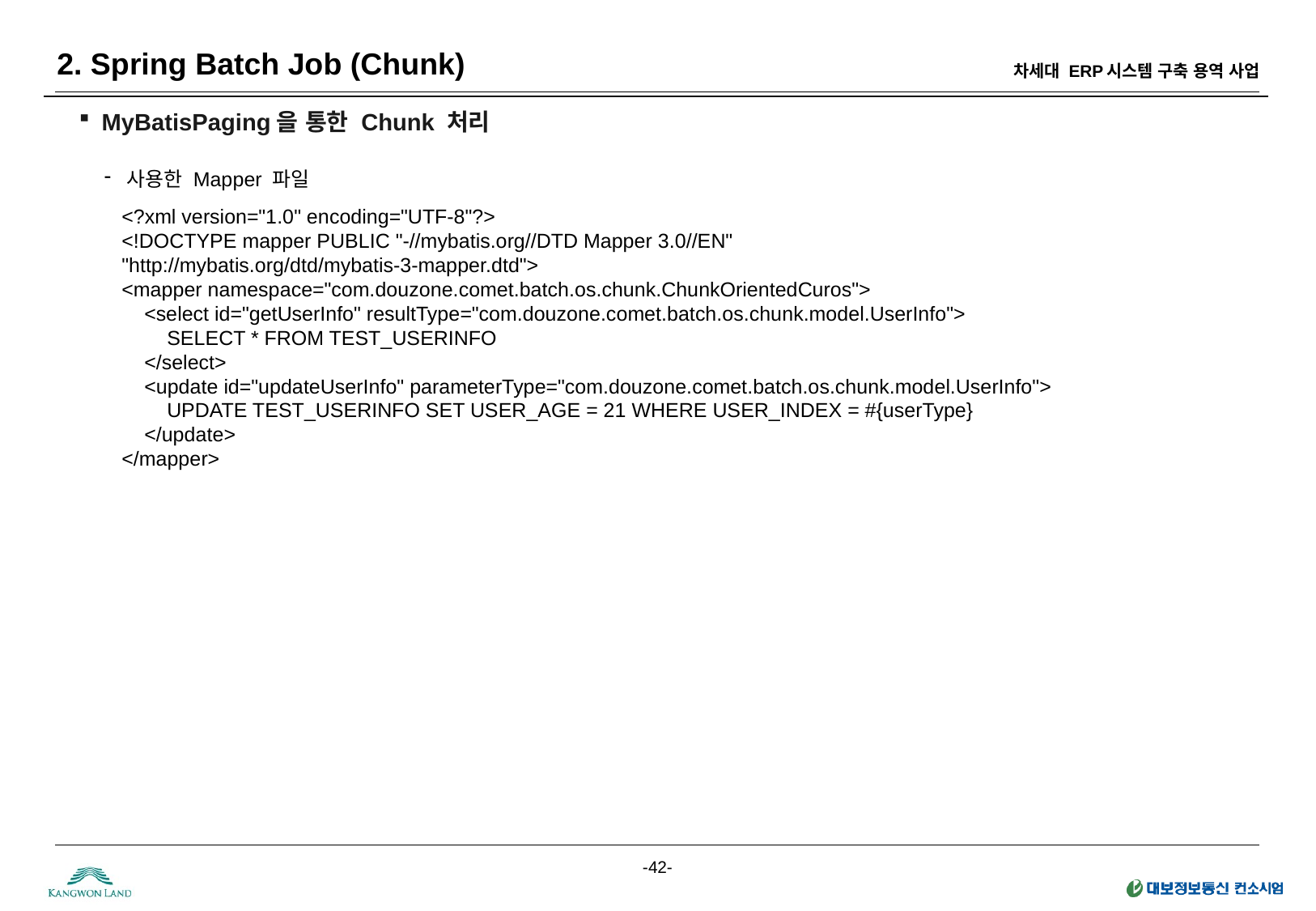

2. Spring Batch Job (Chunk)
MyBatisPaging을 통한 Chunk 처리

사용한 Mapper 파일
<?xml version="1.0" encoding="UTF-8"?>
<!DOCTYPE mapper PUBLIC "-//mybatis.org//DTD Mapper 3.0//EN"
"http://mybatis.org/dtd/mybatis-3-mapper.dtd">
<mapper namespace="com.douzone.comet.batch.os.chunk.ChunkOrientedCuros">
    <select id="getUserInfo" resultType="com.douzone.comet.batch.os.chunk.model.UserInfo">
        SELECT * FROM TEST_USERINFO
    </select>
    <update id="updateUserInfo" parameterType="com.douzone.comet.batch.os.chunk.model.UserInfo">
        UPDATE TEST_USERINFO SET USER_AGE = 21 WHERE USER_INDEX = #{userType}
    </update>
</mapper>